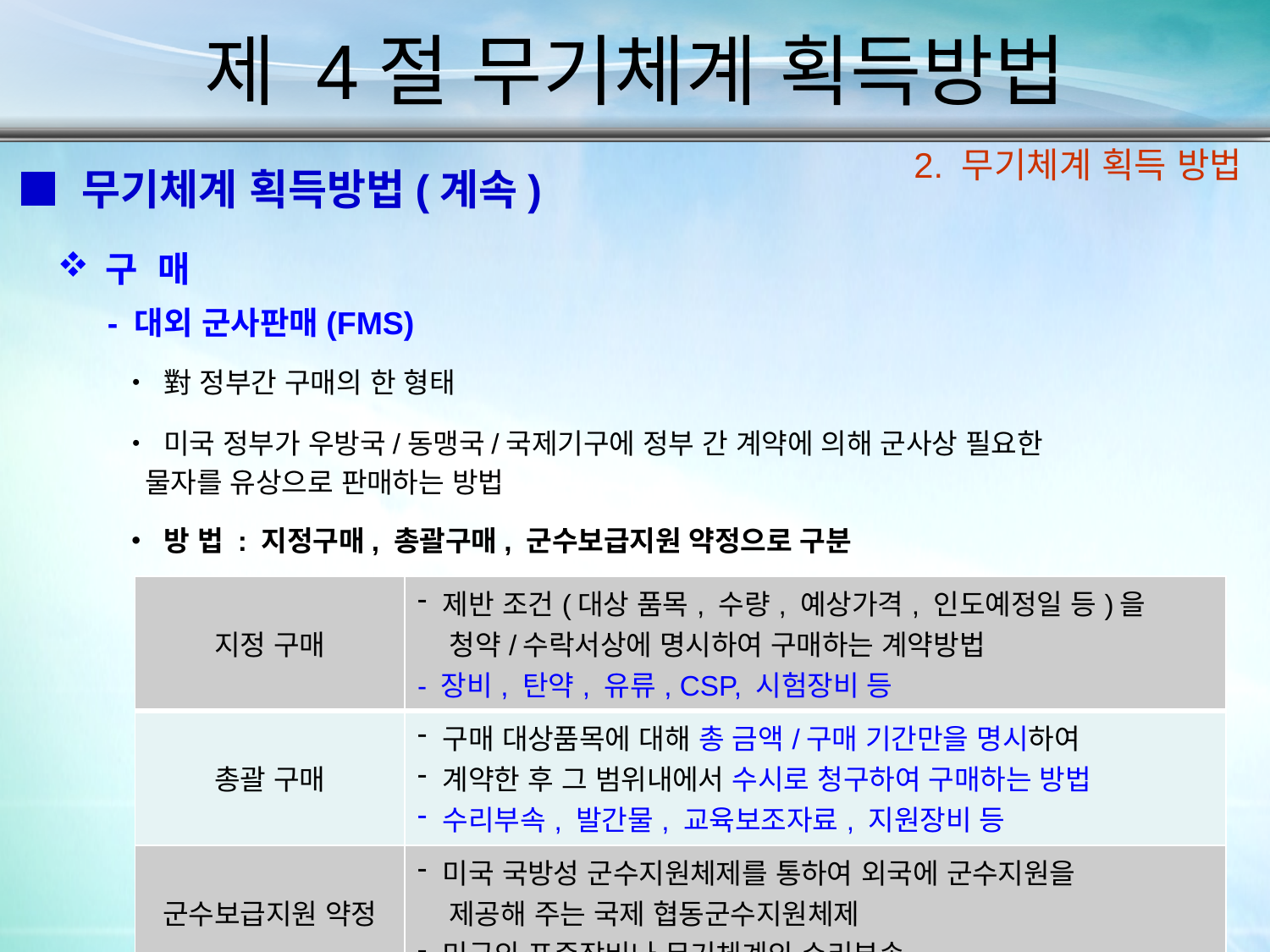

제 4절 무기체계 획득방법
2. 무기체계 획득 방법
■ 무기체계 획득방법(계속)
구  매

- 대외 군사판매(FMS)
• 對 정부간 구매의 한 형태
• 미국 정부가 우방국/동맹국/국제기구에 정부 간 계약에 의해 군사상 필요한
  물자를 유상으로 판매하는 방법
• 방 법 : 지정구매, 총괄구매, 군수보급지원 약정으로 구분
| 지정 구매 | 제반 조건(대상 품목, 수량, 예상가격, 인도예정일 등)을 청약/수락서상에 명시하여 구매하는 계약방법 - 장비, 탄약, 유류, CSP, 시험장비 등 |
| --- | --- |
| 총괄 구매 | 구매 대상품목에 대해 총 금액/구매 기간만을 명시하여 계약한 후 그 범위내에서 수시로 청구하여 구매하는 방법 수리부속, 발간물, 교육보조자료, 지원장비 등 |
| 군수보급지원 약정 | 미국 국방성 군수지원체제를 통하여 외국에 군수지원을 제공해 주는 국제 협동군수지원체제 미군의 표준장비나 무기체계의 수리부속 |